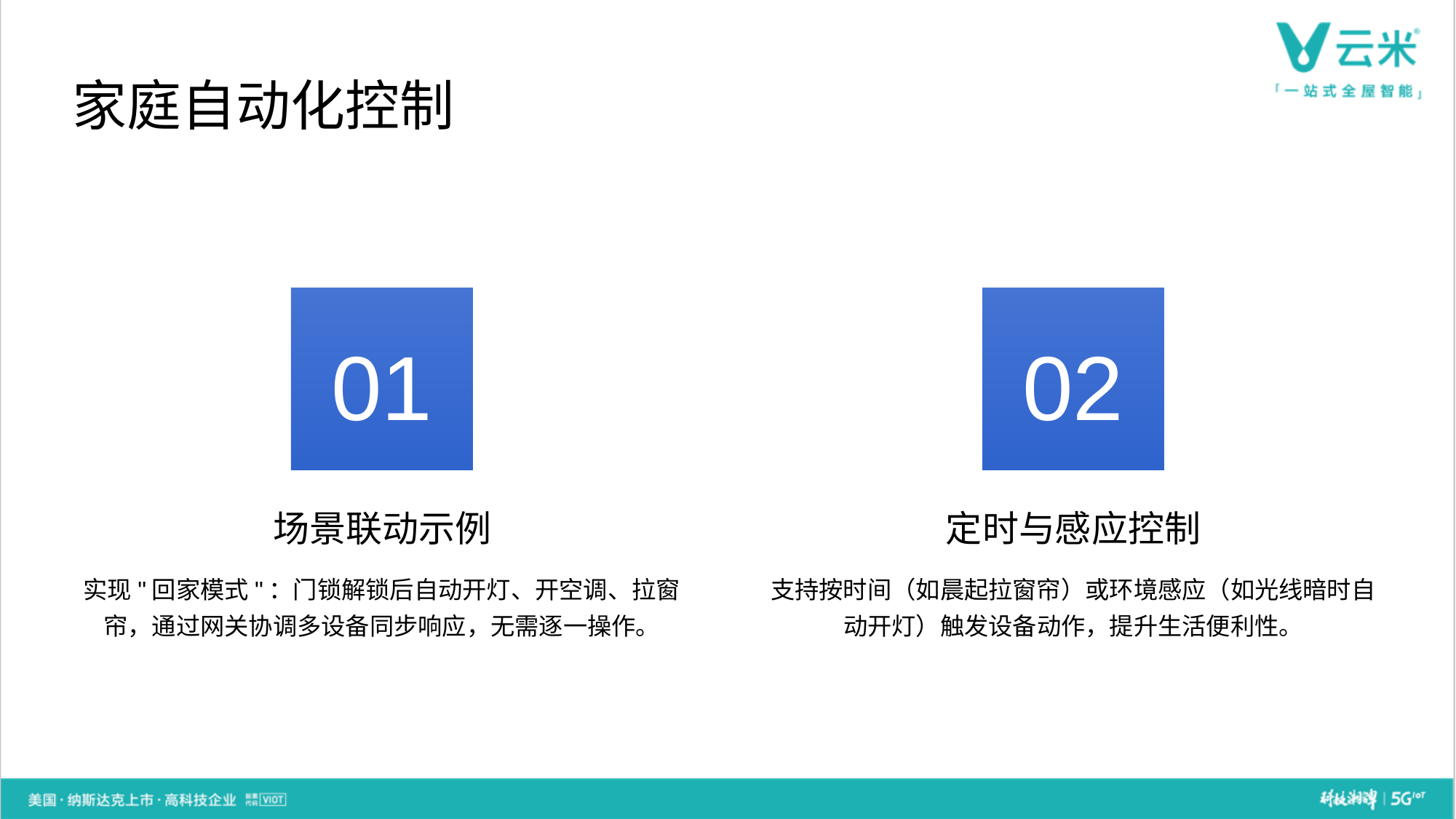

家庭自动化控制

01
02
场景联动示例
定时与感应控制
实现"回家模式"：门锁解锁后自动开灯、开空调、拉窗帘，通过网关协调多设备同步响应，无需逐一操作。
支持按时间（如晨起拉窗帘）或环境感应（如光线暗时自动开灯）触发设备动作，提升生活便利性。